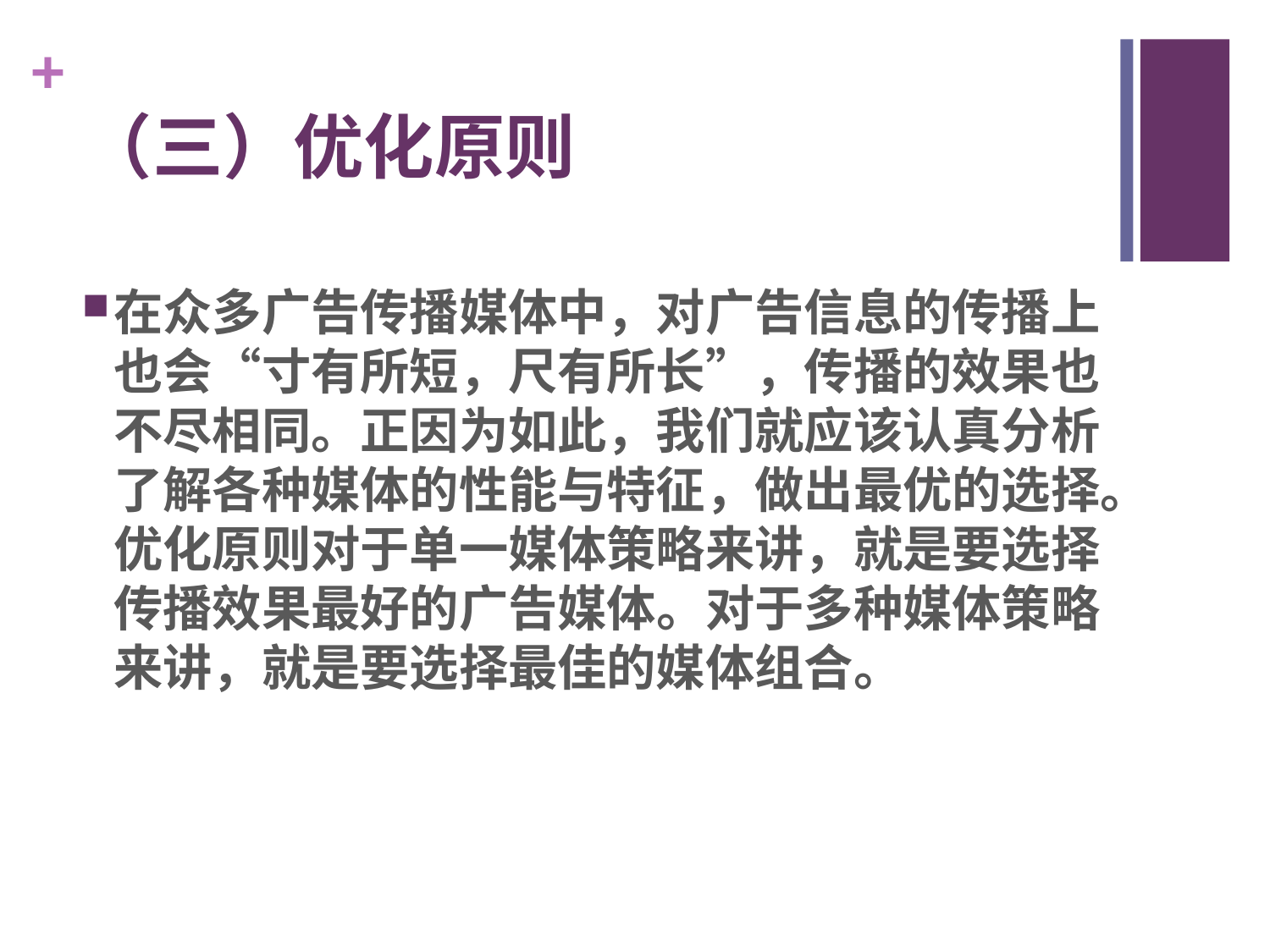

# （三）优化原则
在众多广告传播媒体中，对广告信息的传播上也会“寸有所短，尺有所长”，传播的效果也不尽相同。正因为如此，我们就应该认真分析了解各种媒体的性能与特征，做出最优的选择。优化原则对于单一媒体策略来讲，就是要选择传播效果最好的广告媒体。对于多种媒体策略来讲，就是要选择最佳的媒体组合。